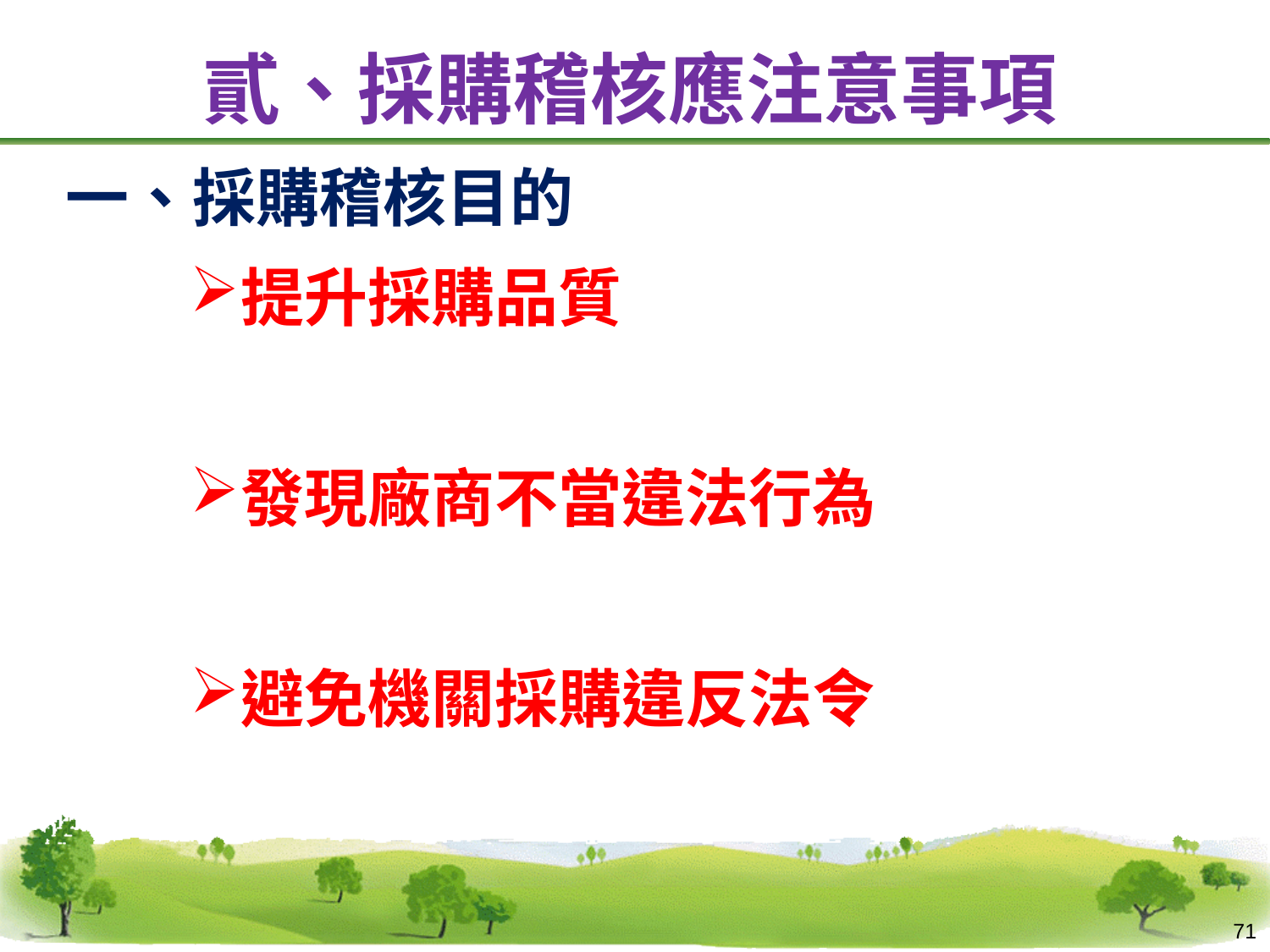

# 貳、採購稽核應注意事項
一、採購稽核目的
提升採購品質

發現廠商不當違法行為

避免機關採購違反法令
71